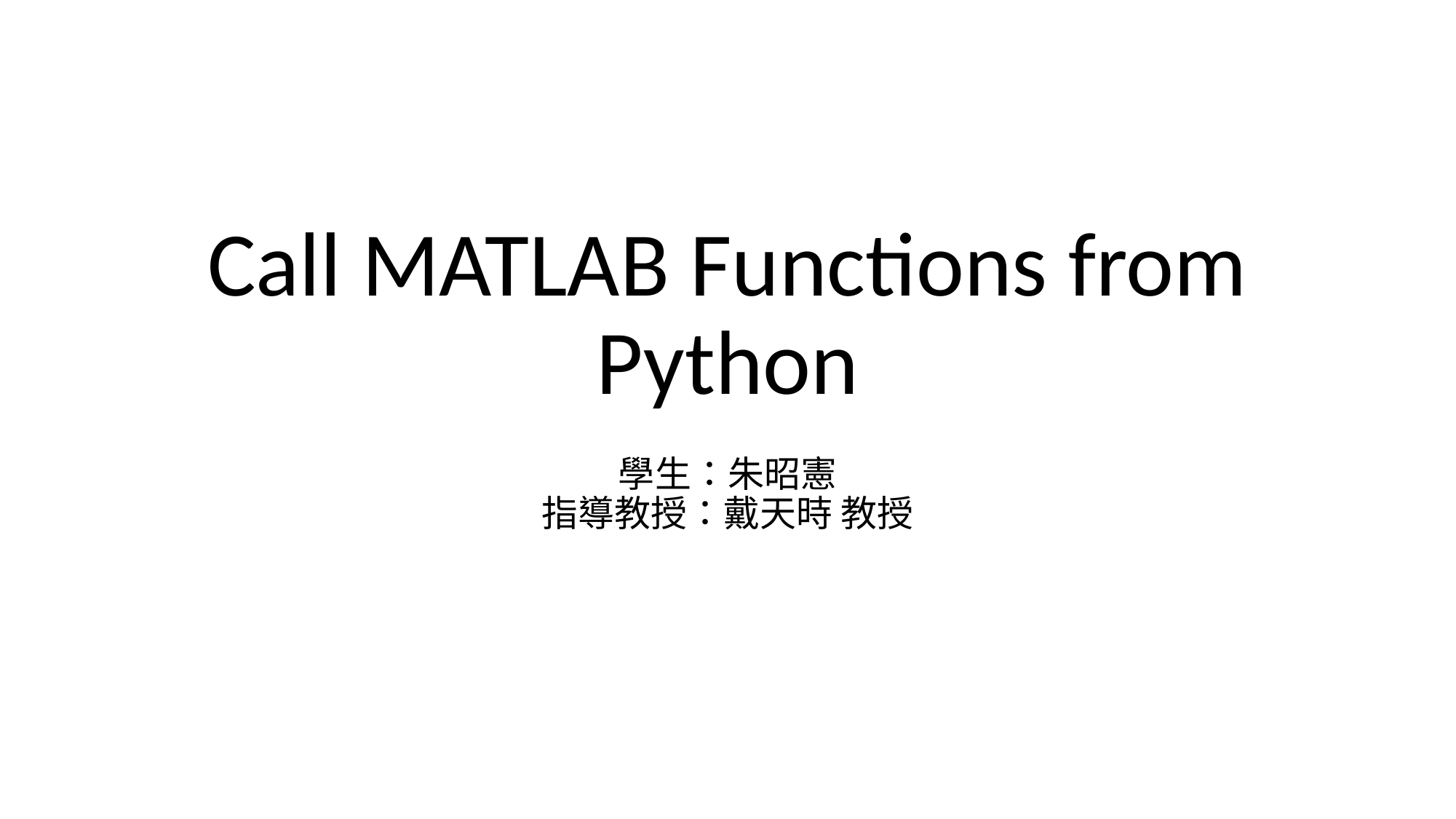

# Call MATLAB Functions from Python
學生：朱昭憲
指導教授：戴天時 教授